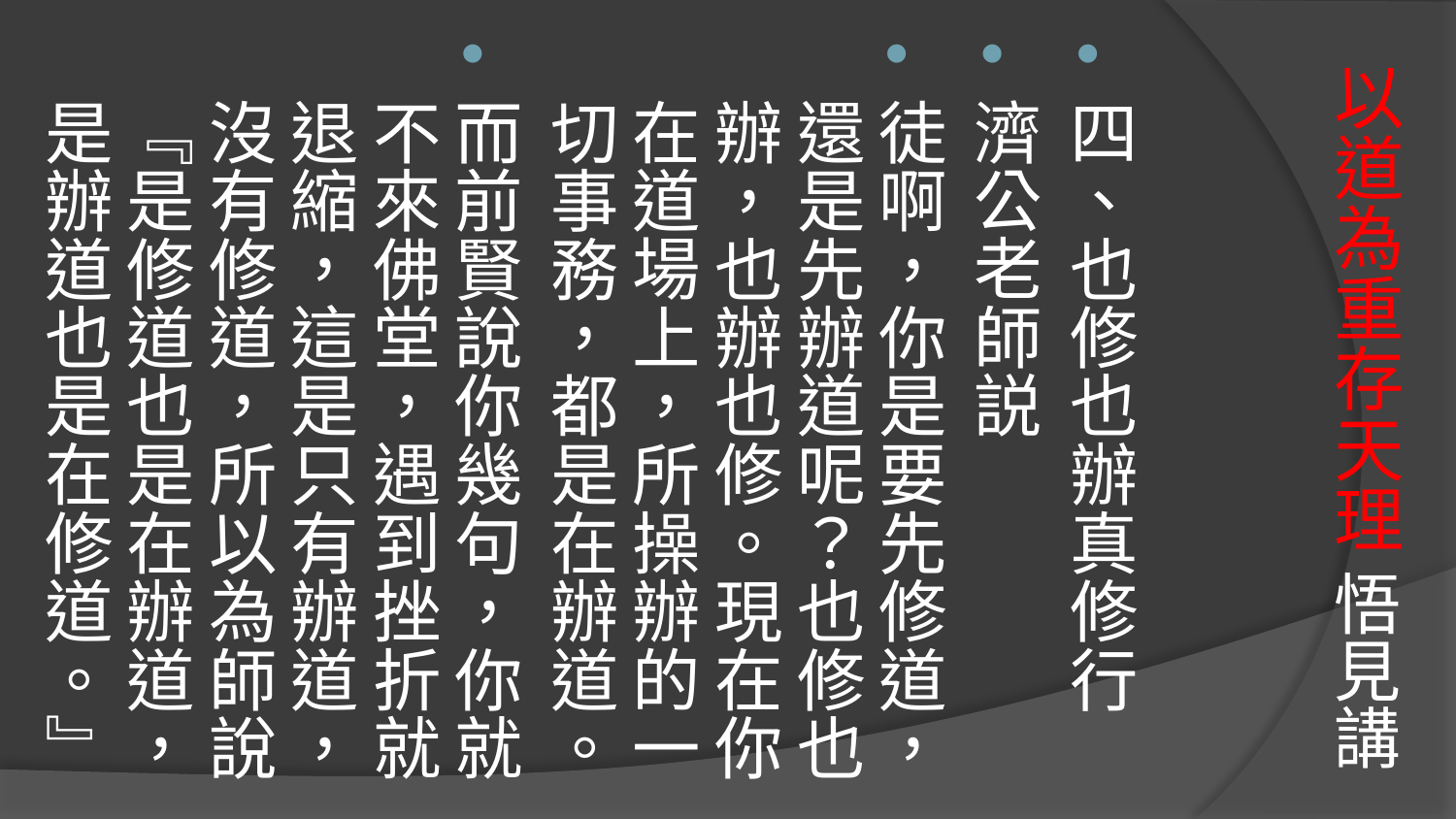

四、也修也辦真修行
濟公老師説
徒啊，你是要先修道，還是先辦道呢？也修也辦，也辦也修。現在你在道場上，所操辦的一切事務，都是在辦道。
而前賢說你幾句，你就不來佛堂，遇到挫折就退縮，這是只有辦道，沒有修道，所以為師說『是修道也是在辦道，是辦道也是在修道。』
# 以道為重存天理 悟見講